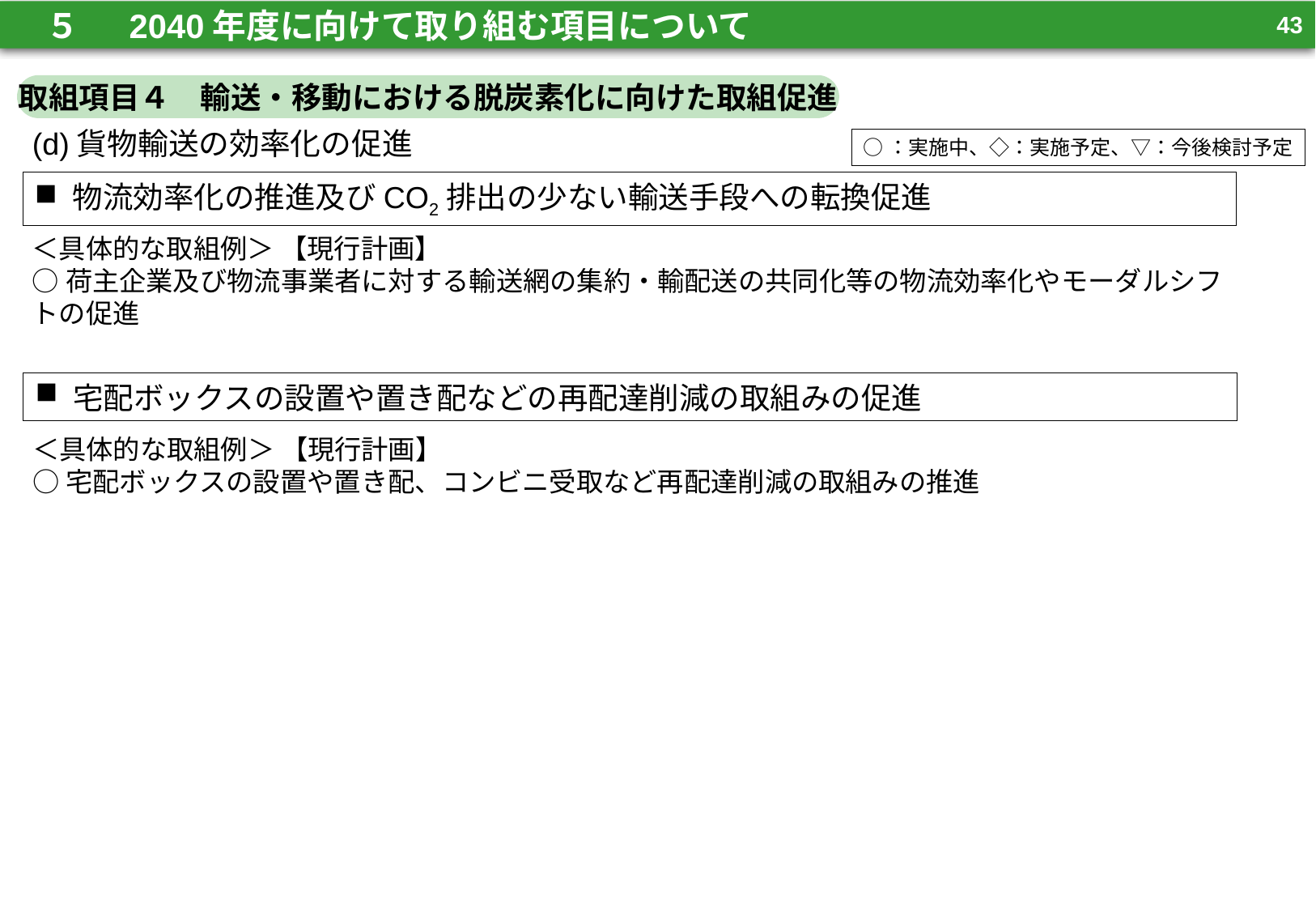

43
　５　 2040年度に向けて取り組む項目について
43
取組項目４　輸送・移動における脱炭素化に向けた取組促進
(d)貨物輸送の効率化の促進
○：実施中、◇：実施予定、▽：今後検討予定
物流効率化の推進及びCO2排出の少ない輸送手段への転換促進
＜具体的な取組例＞ 【現行計画】
○荷主企業及び物流事業者に対する輸送網の集約・輸配送の共同化等の物流効率化やモーダルシフトの促進
宅配ボックスの設置や置き配などの再配達削減の取組みの促進
＜具体的な取組例＞ 【現行計画】
○宅配ボックスの設置や置き配、コンビニ受取など再配達削減の取組みの推進